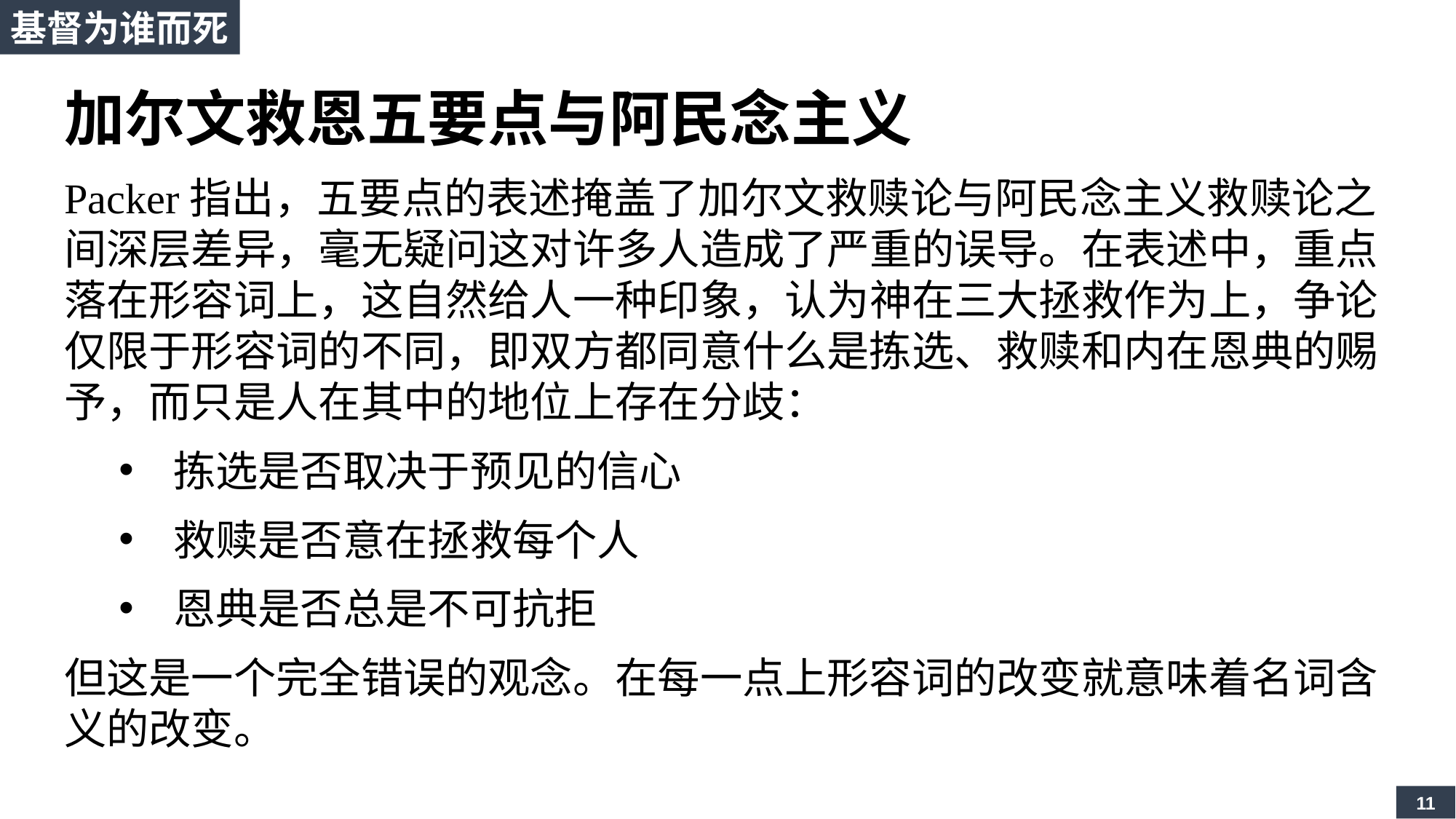

基督为谁而死
加尔文救恩五要点与阿民念主义
Packer指出，五要点的表述掩盖了加尔文救赎论与阿民念主义救赎论之间深层差异，毫无疑问这对许多人造成了严重的误导。在表述中，重点落在形容词上，这自然给人一种印象，认为神在三大拯救作为上，争论仅限于形容词的不同，即双方都同意什么是拣选、救赎和内在恩典的赐予，而只是人在其中的地位上存在分歧：
拣选是否取决于预见的信心
救赎是否意在拯救每个人
恩典是否总是不可抗拒
但这是一个完全错误的观念。在每一点上形容词的改变就意味着名词含义的改变。
11